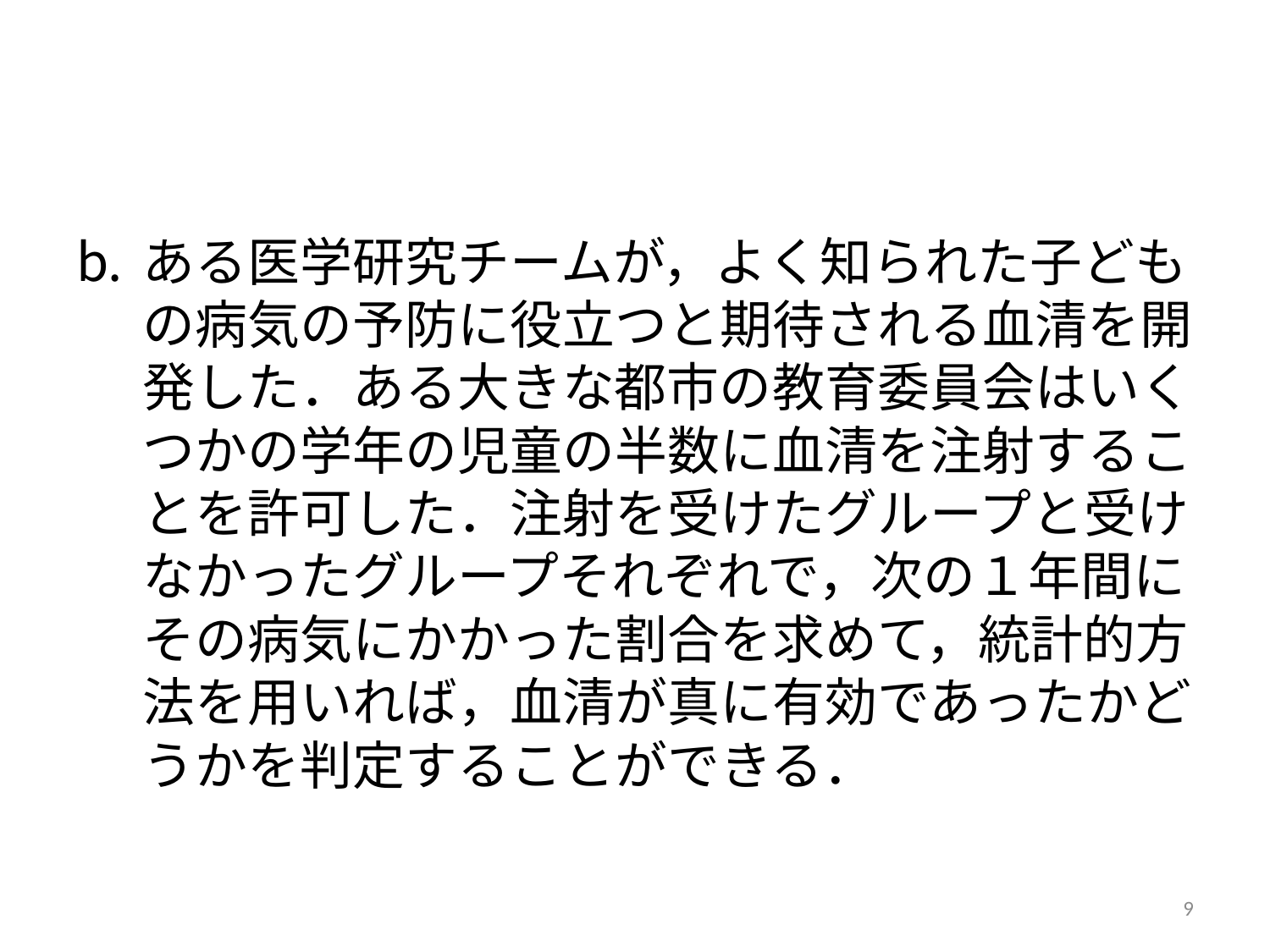

#
ある医学研究チームが，よく知られた子どもの病気の予防に役立つと期待される血清を開発した．ある大きな都市の教育委員会はいくつかの学年の児童の半数に血清を注射することを許可した．注射を受けたグループと受けなかったグループそれぞれで，次の１年間にその病気にかかった割合を求めて，統計的方法を用いれば，血清が真に有効であったかどうかを判定することができる．
9